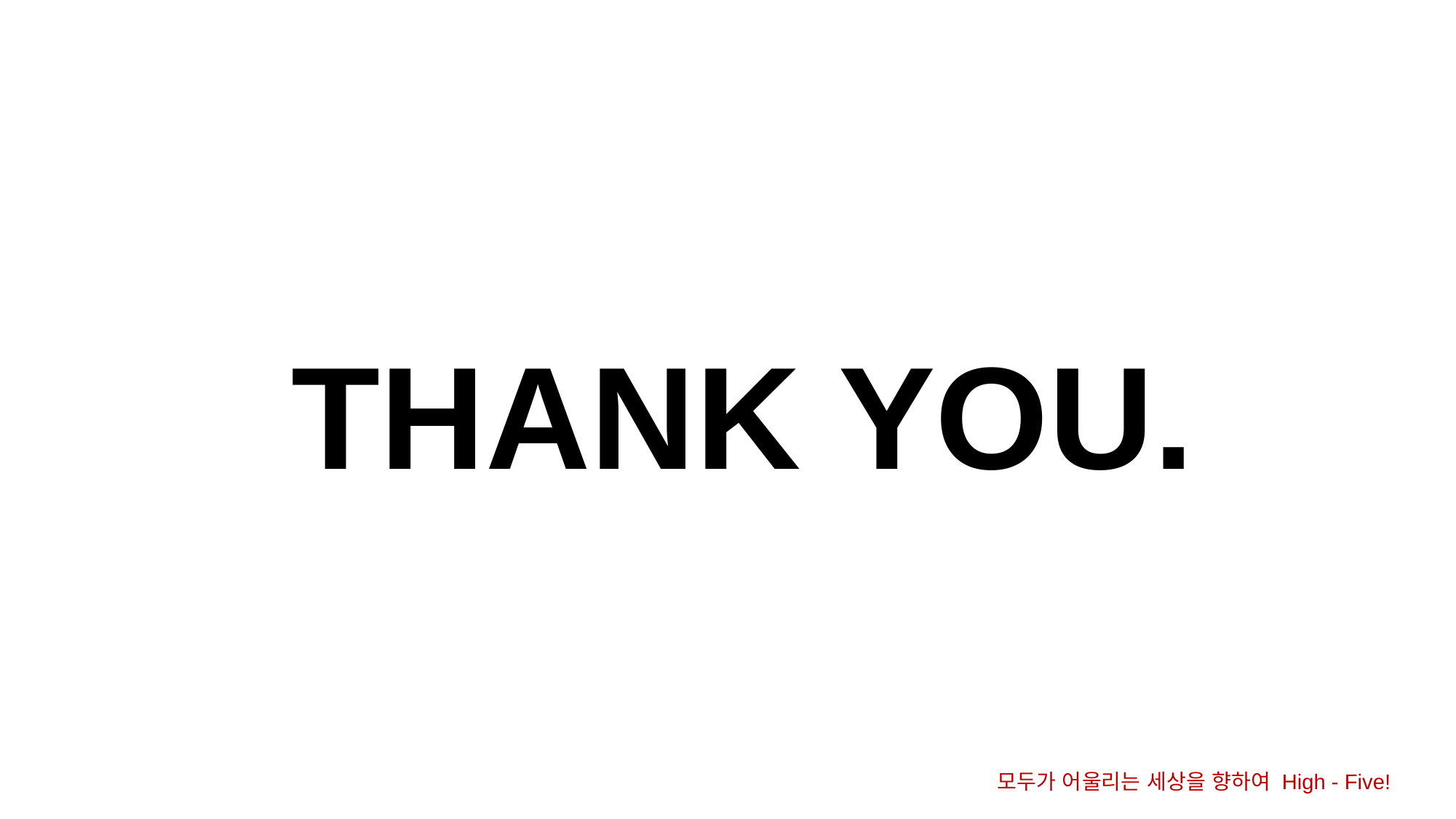

THANK YOU.
모두가 어울리는 세상을 향하여 High - Five!